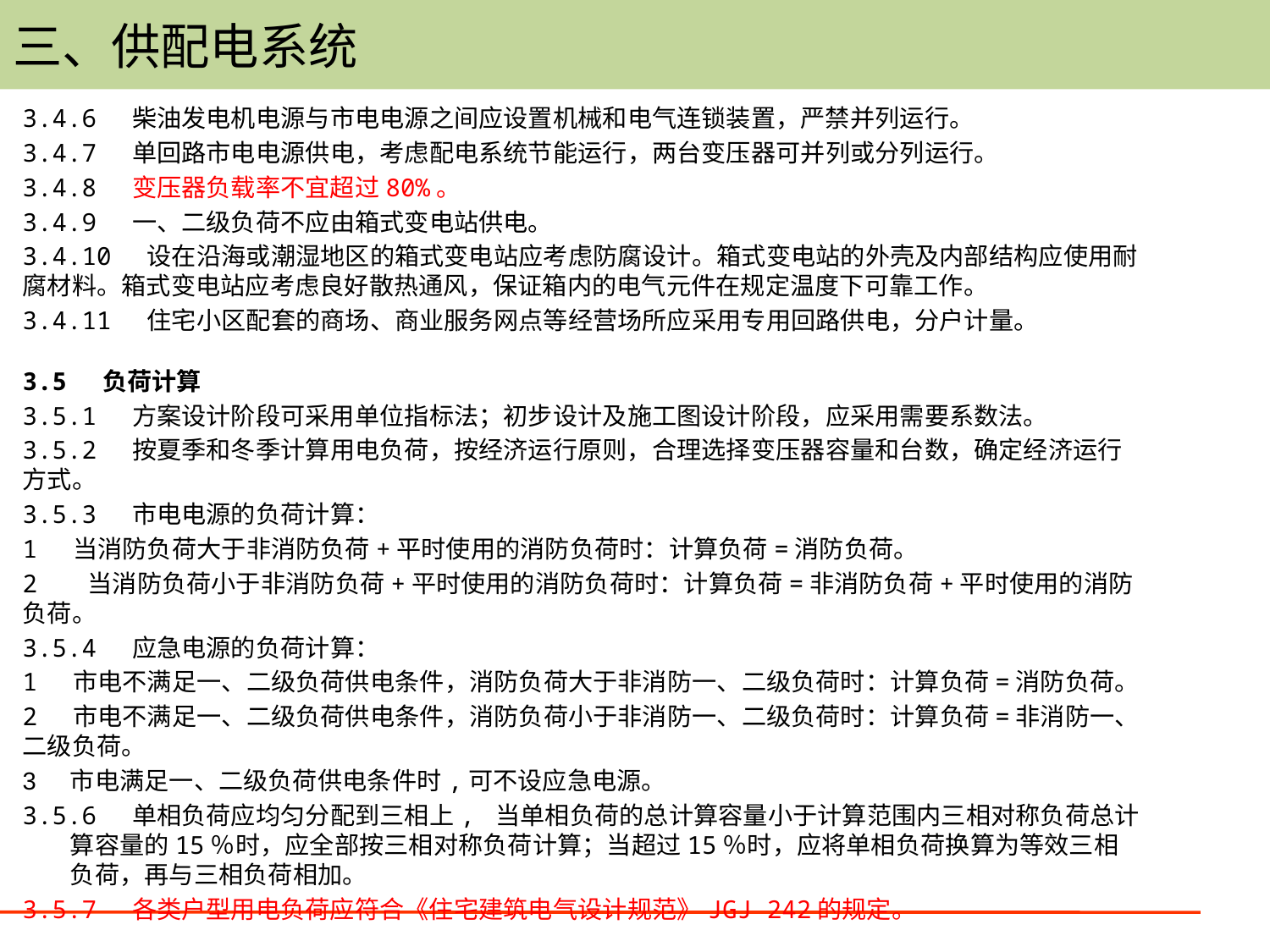

# 三、供配电系统
3.4.6  柴油发电机电源与市电电源之间应设置机械和电气连锁装置，严禁并列运行。
3.4.7  单回路市电电源供电，考虑配电系统节能运行，两台变压器可并列或分列运行。
3.4.8  变压器负载率不宜超过80%。
3.4.9  一、二级负荷不应由箱式变电站供电。
3.4.10  设在沿海或潮湿地区的箱式变电站应考虑防腐设计。箱式变电站的外壳及内部结构应使用耐腐材料。箱式变电站应考虑良好散热通风，保证箱内的电气元件在规定温度下可靠工作。
3.4.11  住宅小区配套的商场、商业服务网点等经营场所应采用专用回路供电，分户计量。
3.5  负荷计算
3.5.1  方案设计阶段可采用单位指标法；初步设计及施工图设计阶段，应采用需要系数法。
3.5.2  按夏季和冬季计算用电负荷，按经济运行原则，合理选择变压器容量和台数，确定经济运行方式。
3.5.3  市电电源的负荷计算：
1  当消防负荷大于非消防负荷+平时使用的消防负荷时：计算负荷=消防负荷。
2   当消防负荷小于非消防负荷+平时使用的消防负荷时：计算负荷=非消防负荷+平时使用的消防负荷。
3.5.4  应急电源的负荷计算：
1  市电不满足一、二级负荷供电条件，消防负荷大于非消防一、二级负荷时：计算负荷=消防负荷。
2  市电不满足一、二级负荷供电条件，消防负荷小于非消防一、二级负荷时：计算负荷=非消防一、二级负荷。
市电满足一、二级负荷供电条件时,可不设应急电源。
3.5.6  单相负荷应均匀分配到三相上, 当单相负荷的总计算容量小于计算范围内三相对称负荷总计算容量的15％时，应全部按三相对称负荷计算；当超过15％时，应将单相负荷换算为等效三相负荷，再与三相负荷相加。
3.5.7  各类户型用电负荷应符合《住宅建筑电气设计规范》JGJ 242的规定。